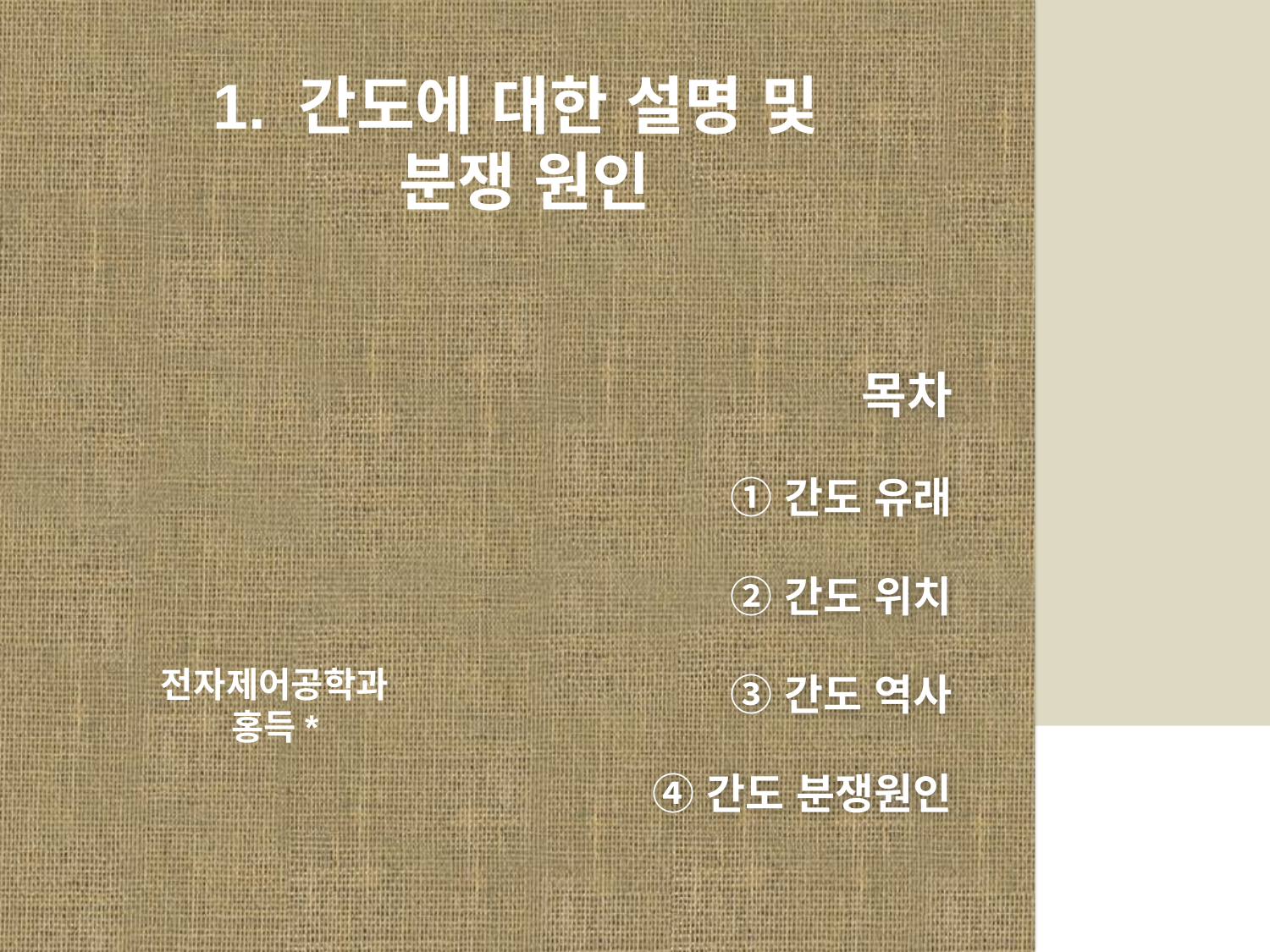

1. 간도에 대한 설명 및
분쟁 원인
# 목차 ① 간도 유래 ② 간도 위치 ③ 간도 역사 ④ 간도 분쟁원인
전자제어공학과
홍득*